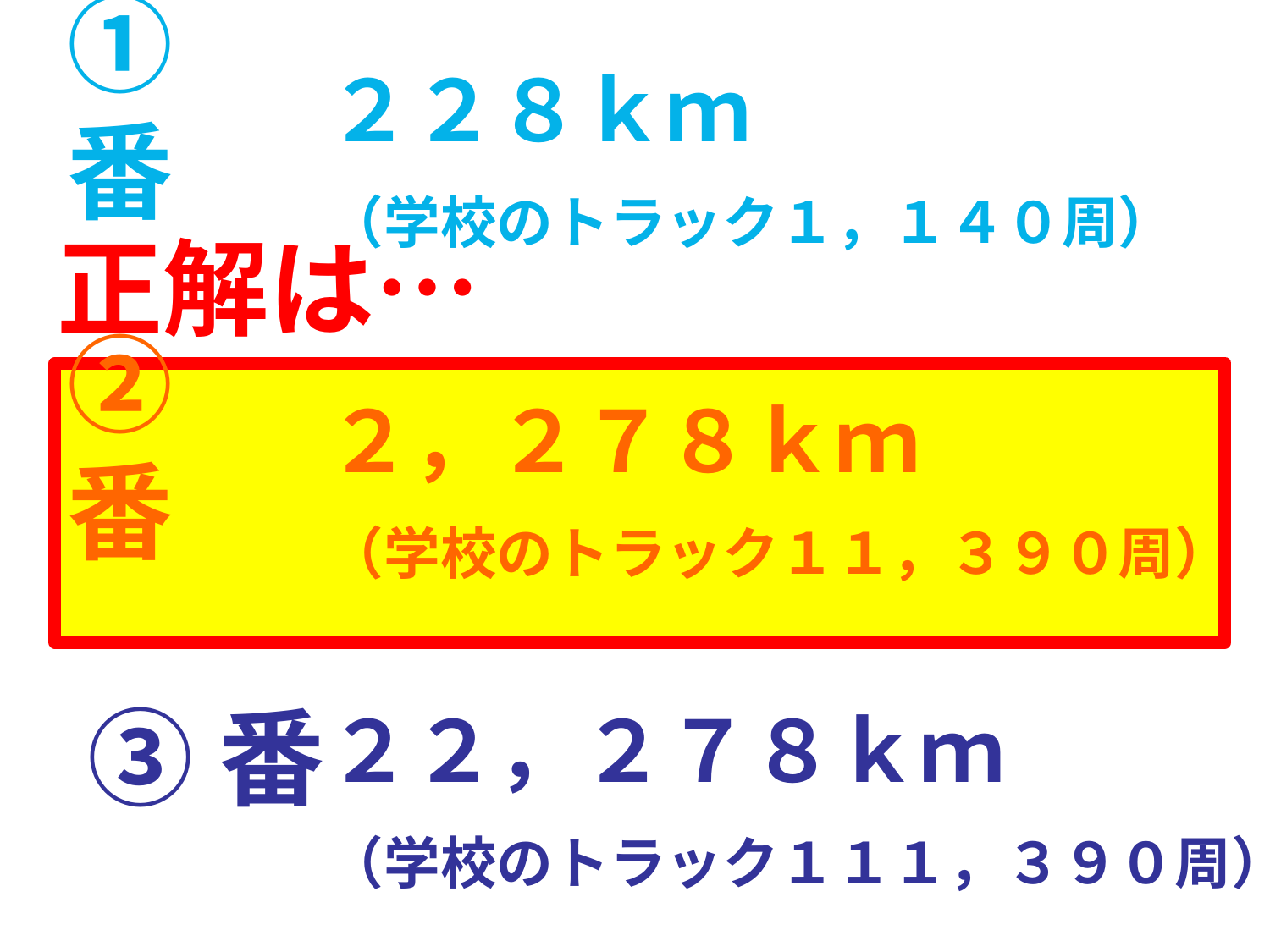

①番

２２８ｋｍ
（学校のトラック１，１４０周）
②番
２，２７８ｋｍ
（学校のトラック１１，３９０周）
③番
２２，２７８ｋｍ
（学校のトラック１１１，３９０周）
正解は…